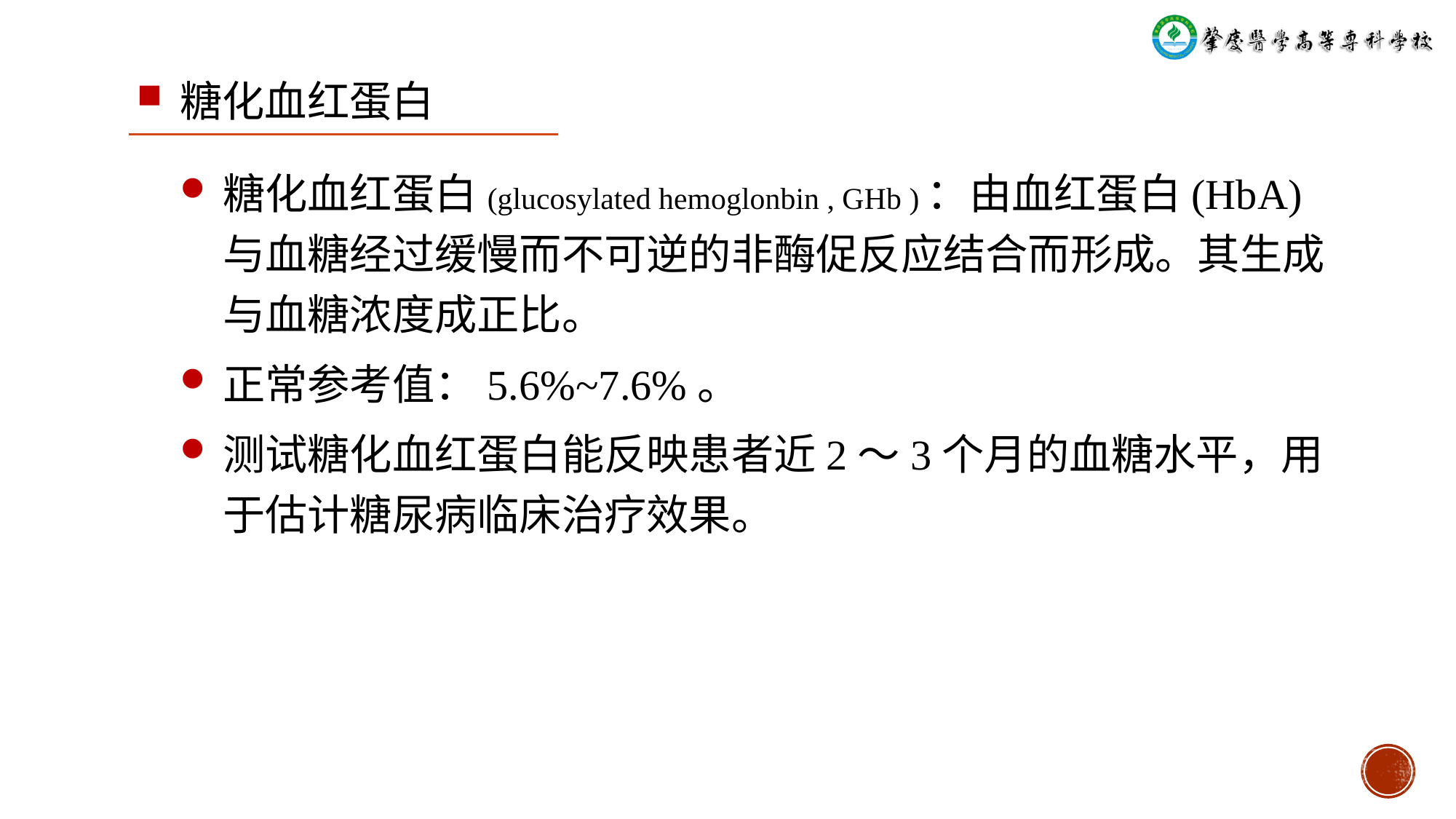

# 糖化血红蛋白
糖化血红蛋白(glucosylated hemoglonbin , GHb )：由血红蛋白(HbA)与血糖经过缓慢而不可逆的非酶促反应结合而形成。其生成与血糖浓度成正比。
正常参考值：5.6%~7.6%。
测试糖化血红蛋白能反映患者近2～3个月的血糖水平，用于估计糖尿病临床治疗效果。